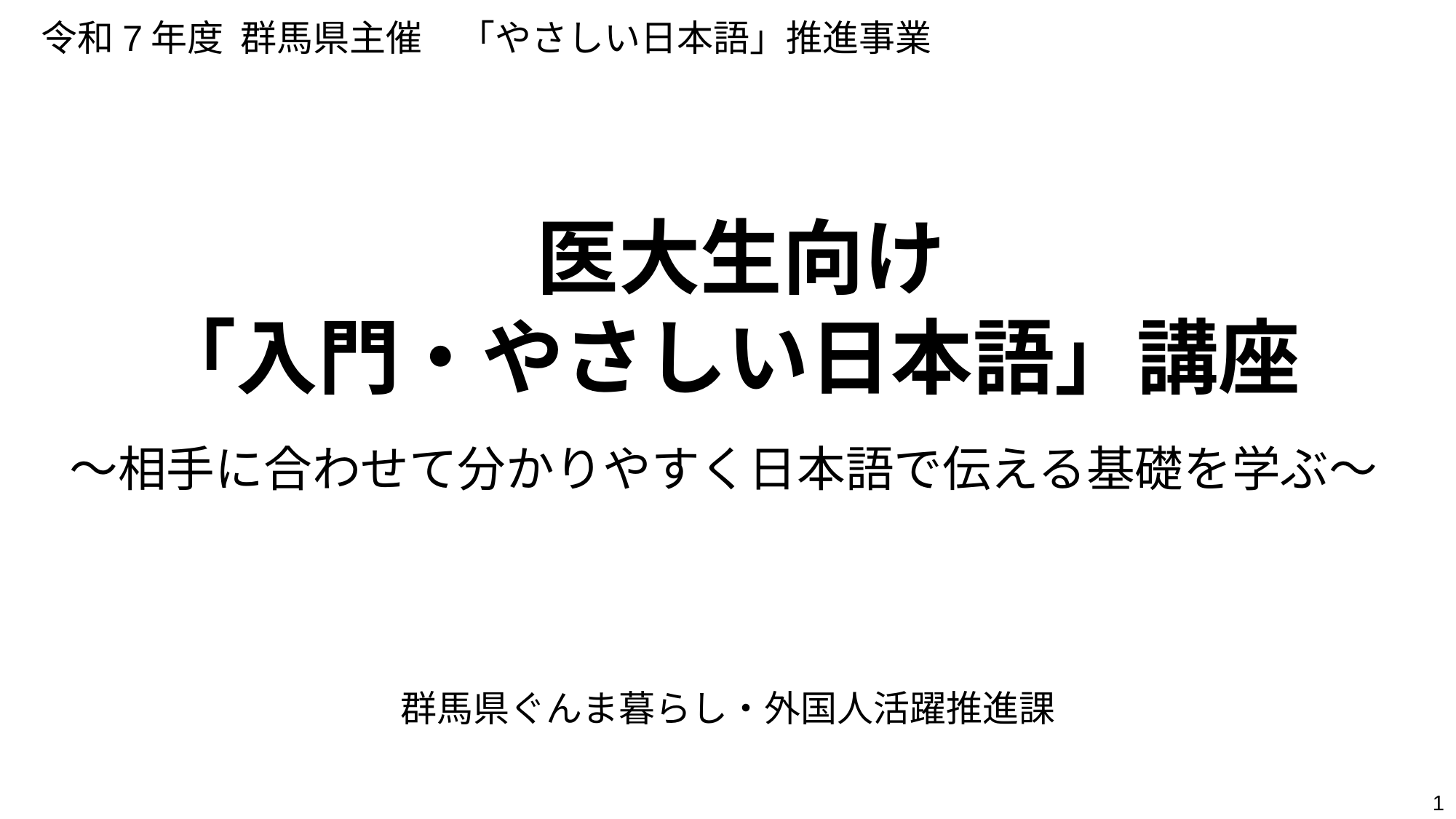

令和7年度  群馬県主催　「やさしい日本語」推進事業
# 医大生向け 「入門・やさしい日本語」講座
～相手に合わせて分かりやすく日本語で伝える基礎を学ぶ～
群馬県ぐんま暮らし・外国人活躍推進課
1